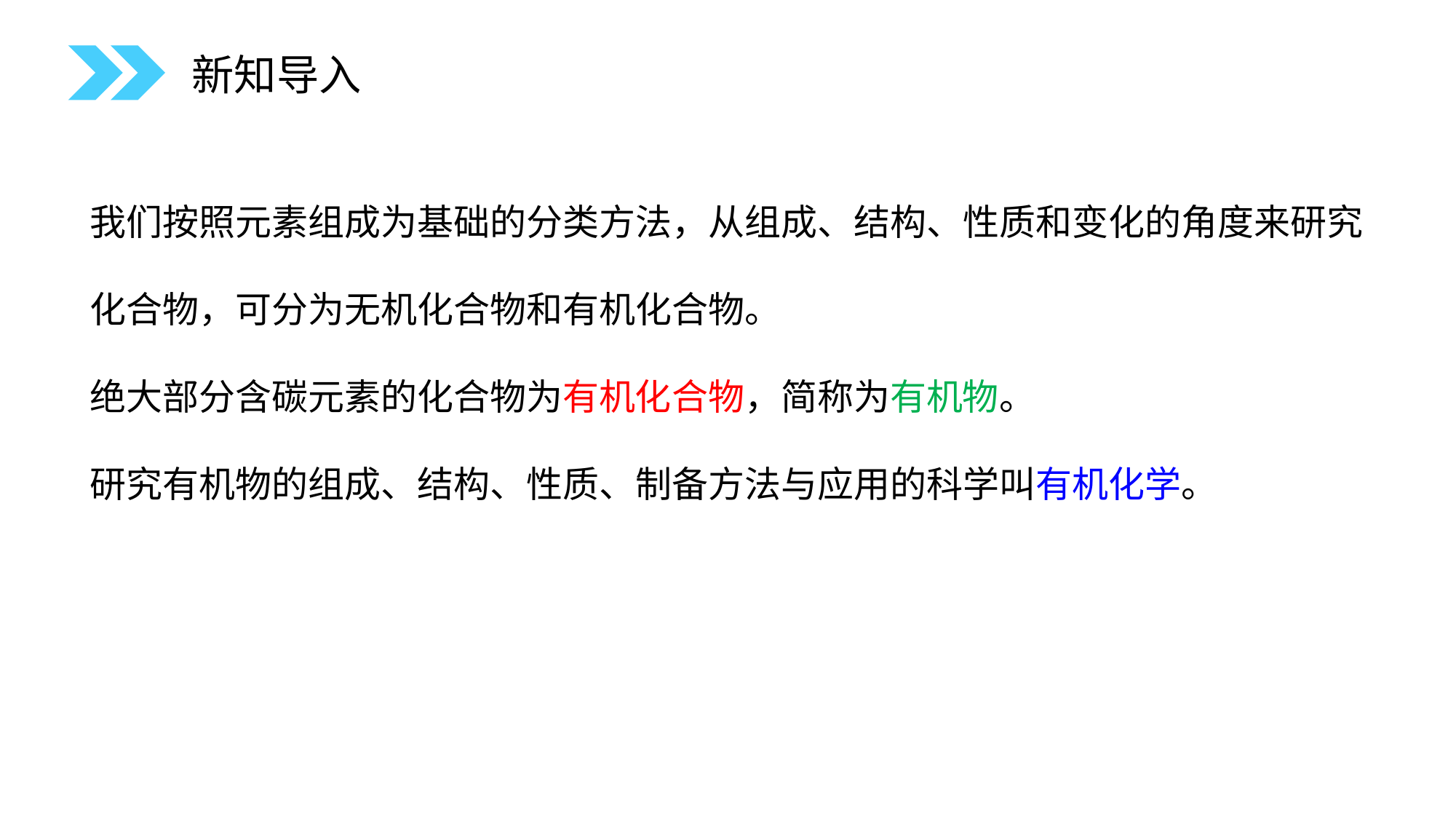

新知导入
我们按照元素组成为基础的分类方法，从组成、结构、性质和变化的角度来研究化合物，可分为无机化合物和有机化合物。
绝大部分含碳元素的化合物为有机化合物，简称为有机物。
研究有机物的组成、结构、性质、制备方法与应用的科学叫有机化学。